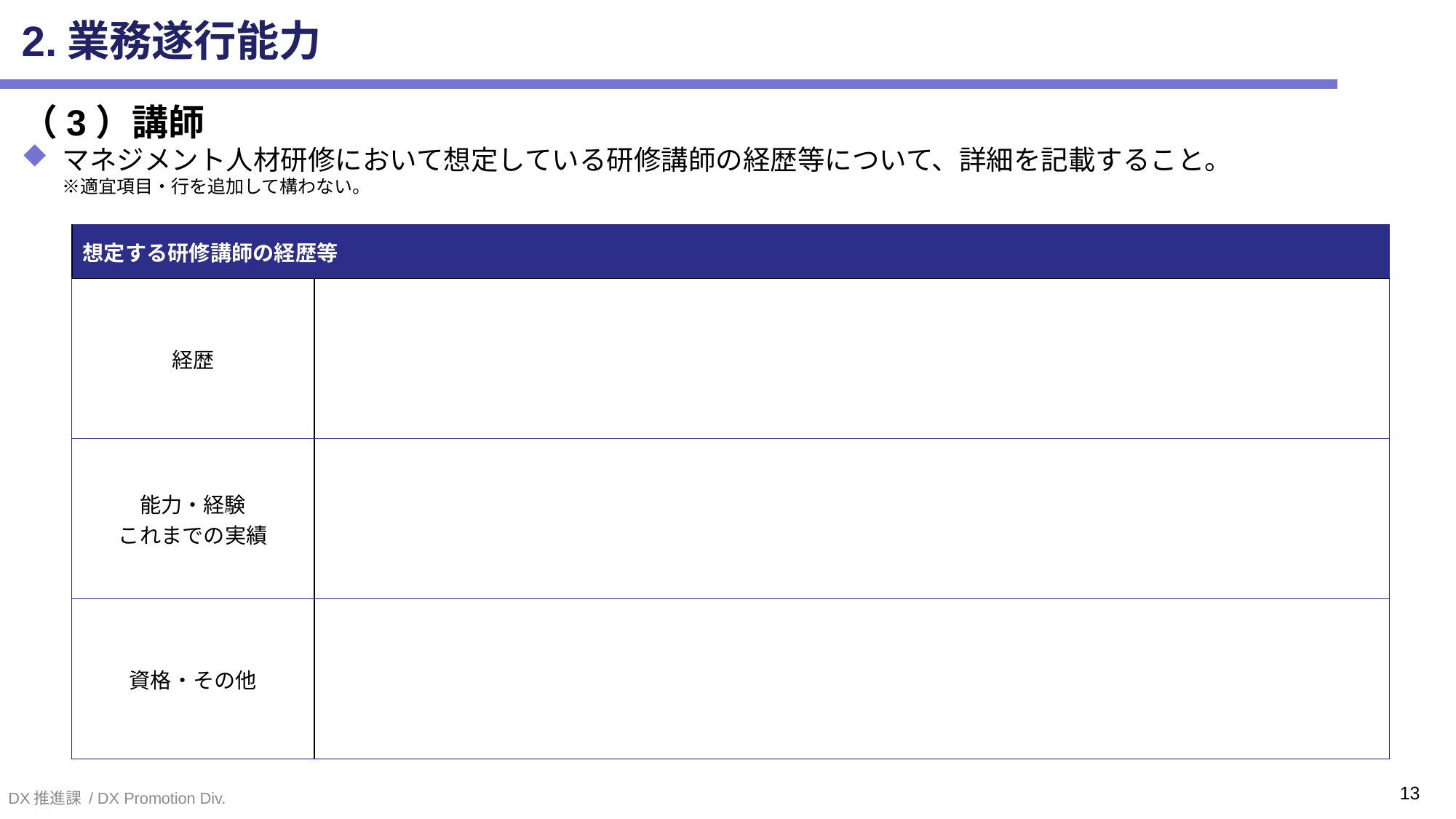

# 2.業務遂行能力
（3）講師
マネジメント人材研修において想定している研修講師の経歴等について、詳細を記載すること。
※適宜項目・行を追加して構わない。
| 想定する研修講師の経歴等 |  |
| --- | --- |
| 経歴 |  |
| 能力・経験 これまでの実績 |  |
| 資格・その他 |  |
DX推進課 / DX Promotion Div.
13